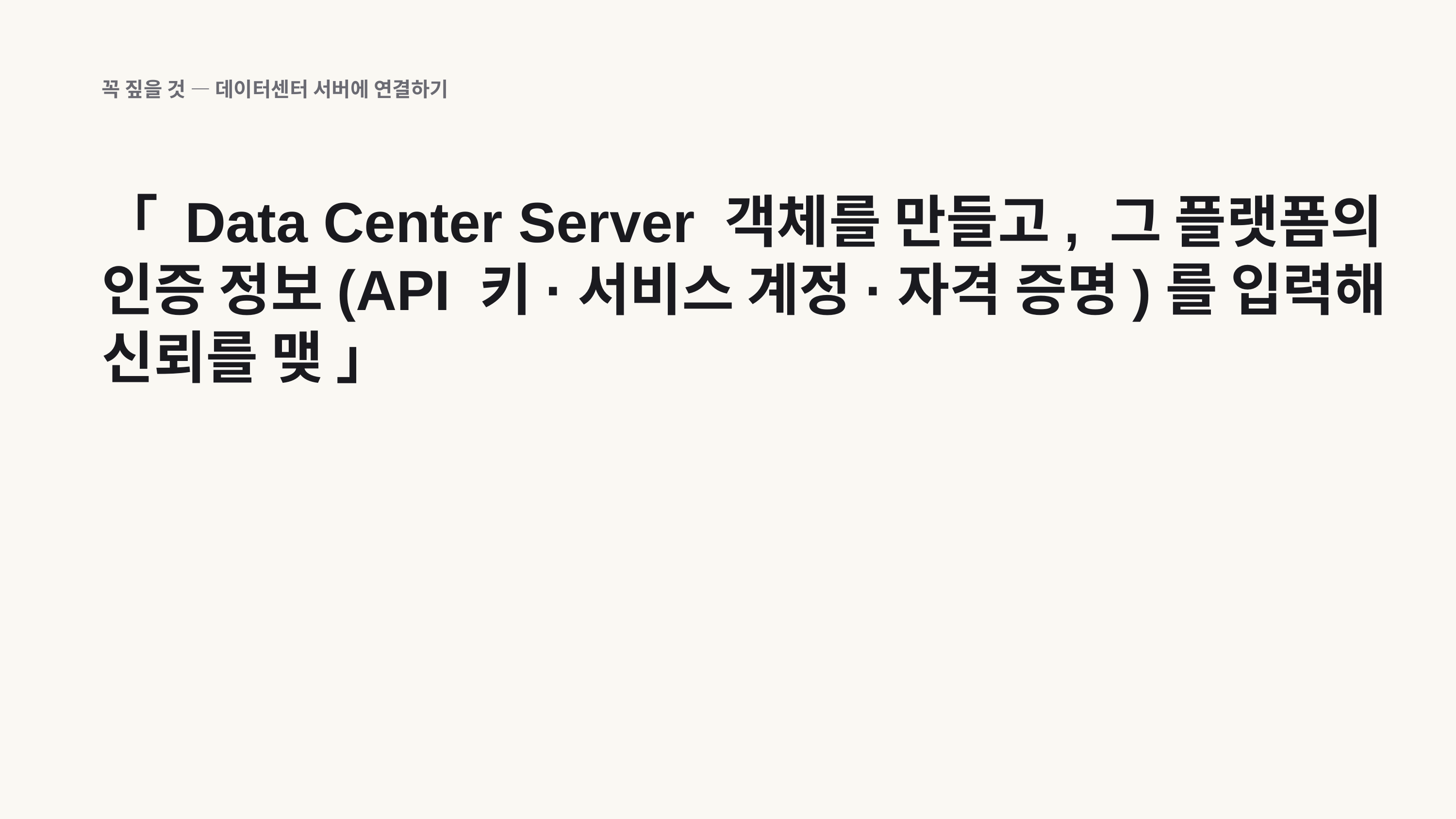

꼭 짚을 것 — 데이터센터 서버에 연결하기
「 Data Center Server 객체를 만들고, 그 플랫폼의 인증 정보(API 키·서비스 계정·자격 증명)를 입력해 신뢰를 맺 」